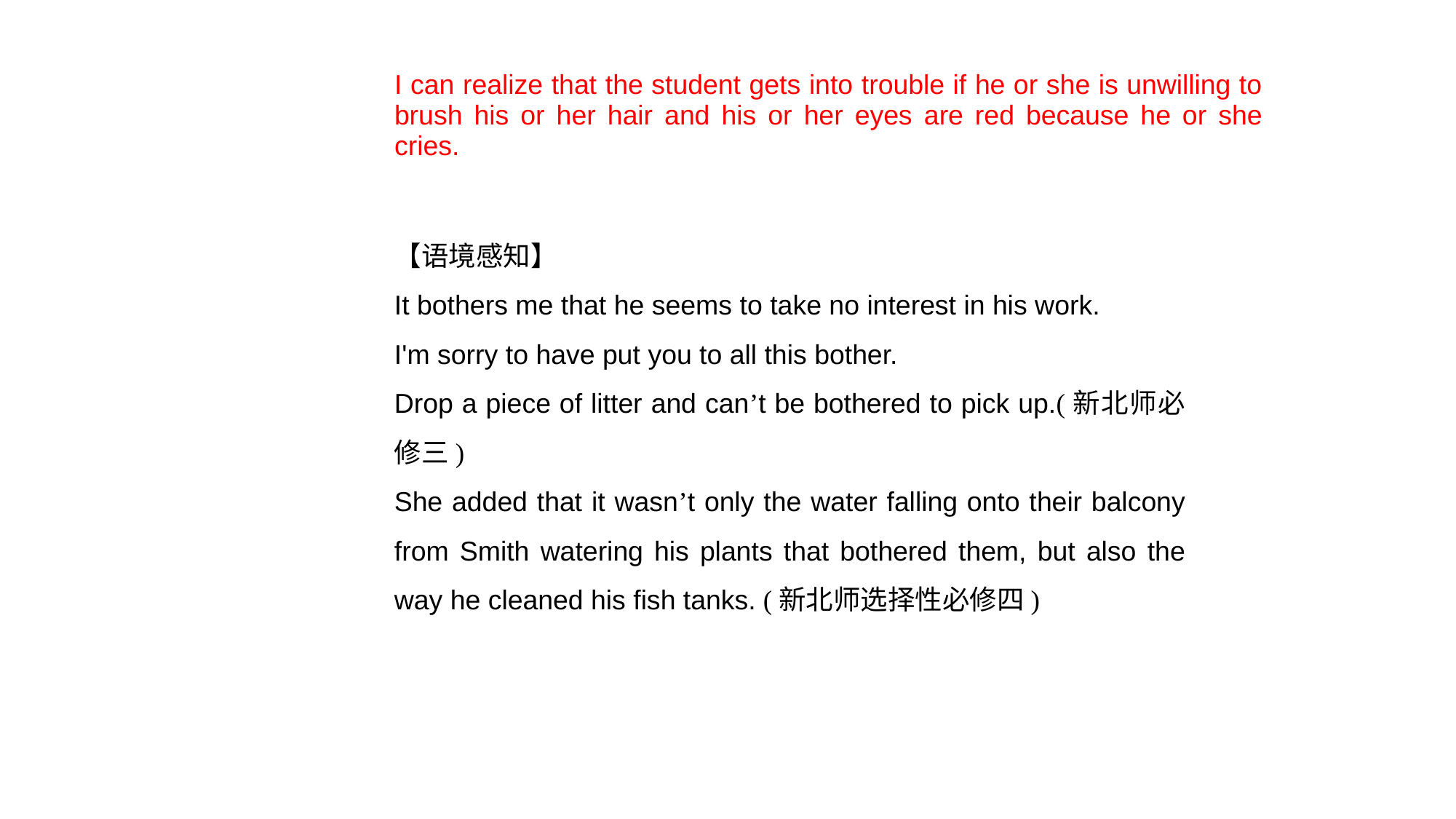

I can realize that the student gets into trouble if he or she is unwilling to brush his or her hair and his or her eyes are red because he or she cries.
【语境感知】
It bothers me that he seems to take no interest in his work.
I'm sorry to have put you to all this bother.
Drop a piece of litter and can’t be bothered to pick up.(新北师必修三)
She added that it wasn’t only the water falling onto their balcony from Smith watering his plants that bothered them, but also the way he cleaned his fish tanks. (新北师选择性必修四)